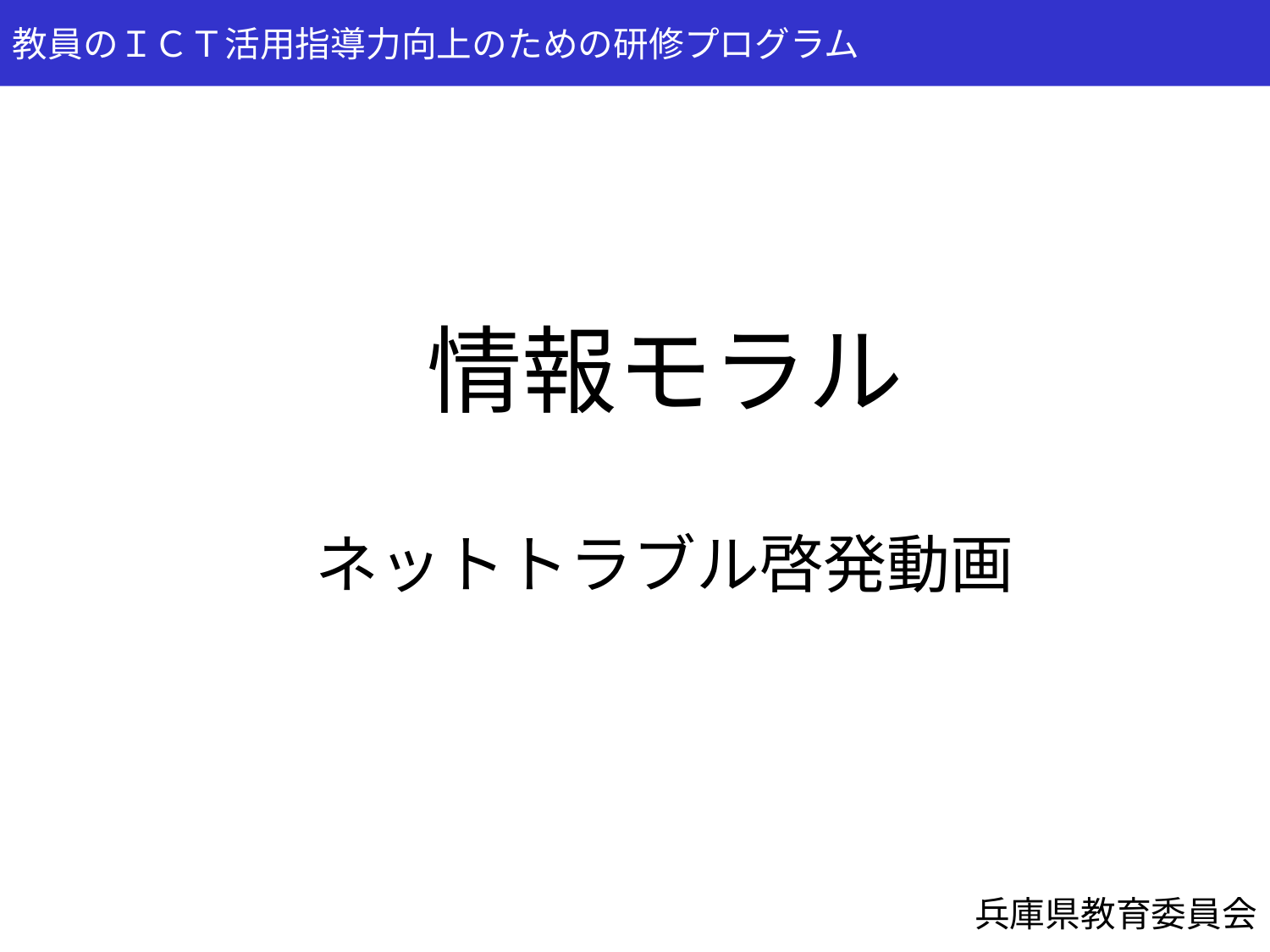

教員のＩＣＴ活用指導力向上のための研修プログラム
# 情報モラル
ネットトラブル啓発動画
兵庫県教育委員会